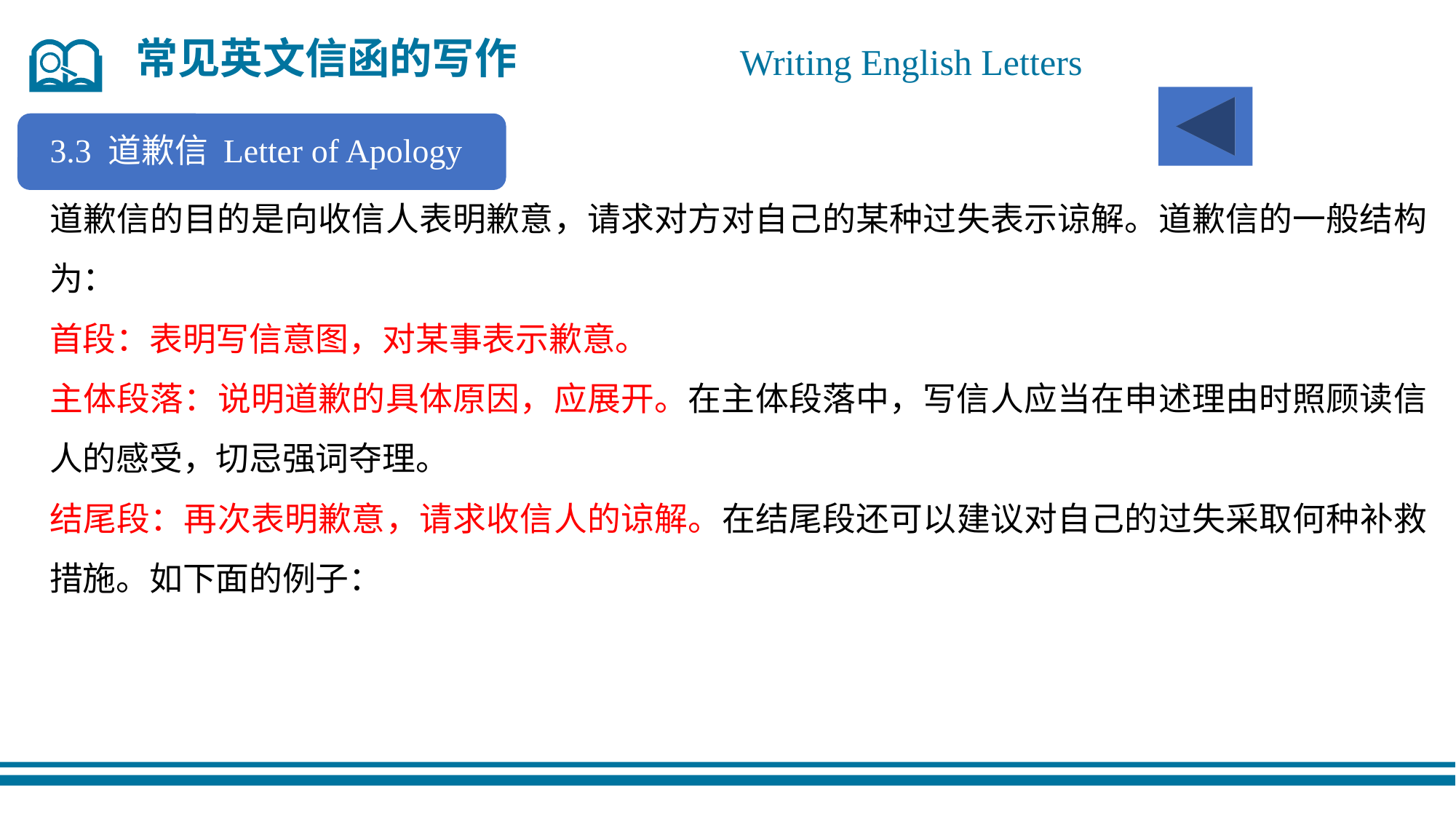

常见英文信函的写作
 Writing English Letters

3.3 道歉信 Letter of Apology

道歉信的目的是向收信人表明歉意，请求对方对自己的某种过失表示谅解。道歉信的一般结构为：
首段：表明写信意图，对某事表示歉意。
主体段落：说明道歉的具体原因，应展开。在主体段落中，写信人应当在申述理由时照顾读信人的感受，切忌强词夺理。
结尾段：再次表明歉意，请求收信人的谅解。在结尾段还可以建议对自己的过失采取何种补救措施。如下面的例子：